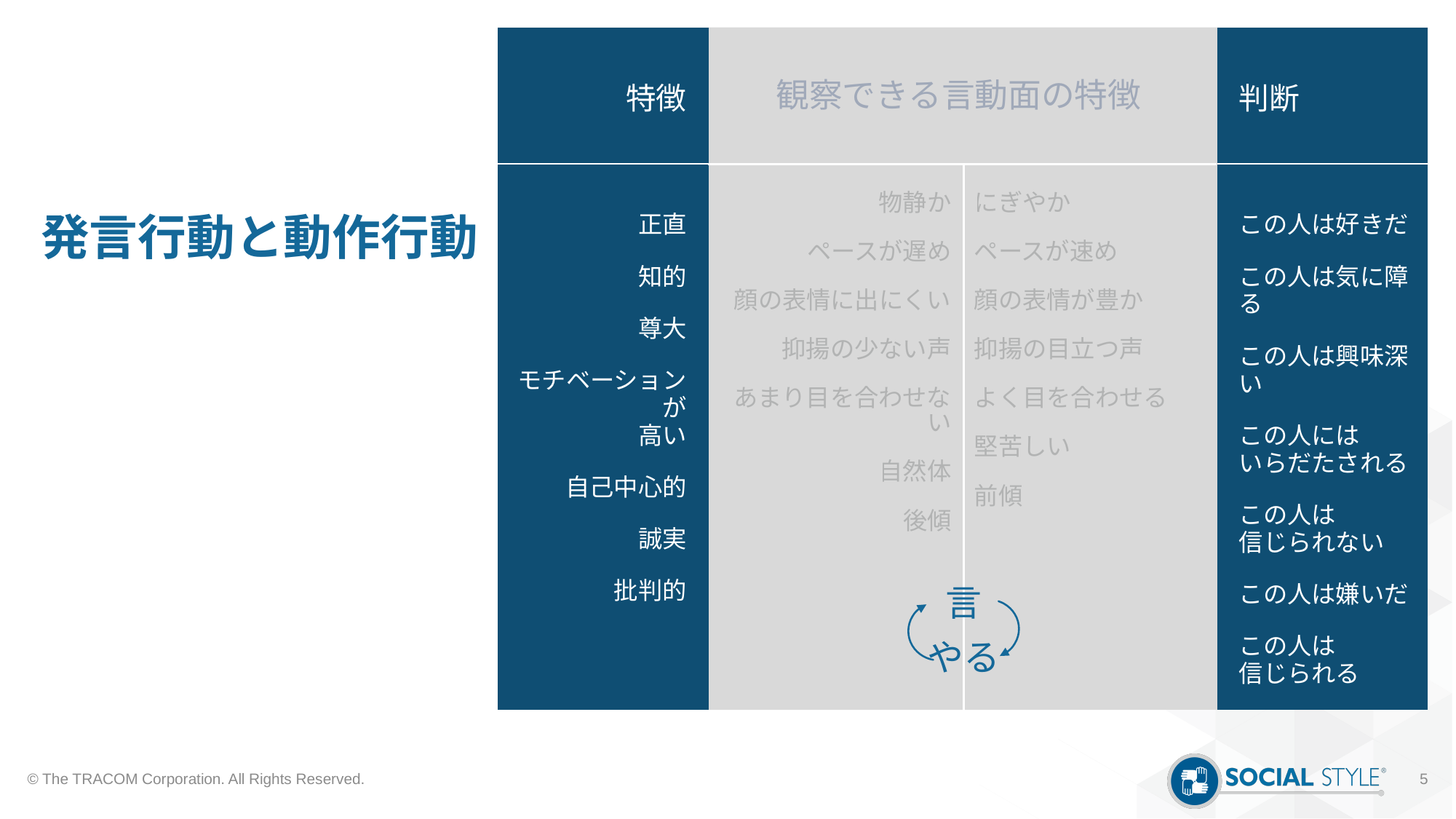

観察できる言動面の特徴
# 発言行動と動作行動
特徴

正直
知的
尊大
モチベーションが
高い
自己中心的
誠実
批判的

物静か
ペースが遅め
顔の表情に出にくい
抑揚の少ない声
あまり目を合わせない
自然体
後傾

にぎやか
ペースが速め
顔の表情が豊か
抑揚の目立つ声
よく目を合わせる
堅苦しい
前傾
判断

この人は好きだ
この人は気に障る
この人は興味深い
この人には
いらだたされる
この人は
信じられない
この人は嫌いだ
この人は
信じられる

言

やる
© The TRACOM Corporation. All Rights Reserved.
5